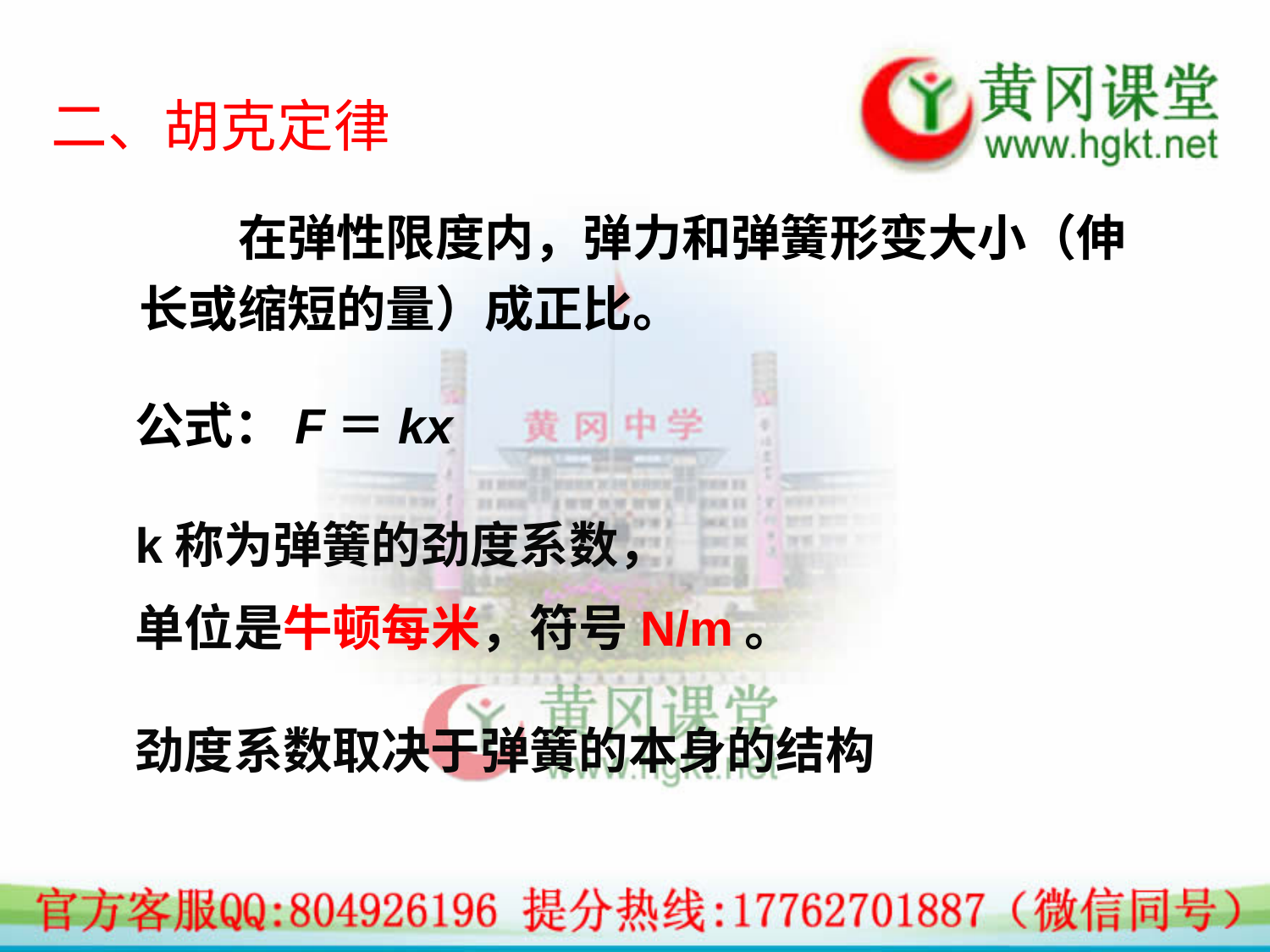

二、胡克定律
　　在弹性限度内，弹力和弹簧形变大小（伸长或缩短的量）成正比。
公式：F＝kx
k称为弹簧的劲度系数，
单位是牛顿每米，符号N/m。
劲度系数取决于弹簧的本身的结构